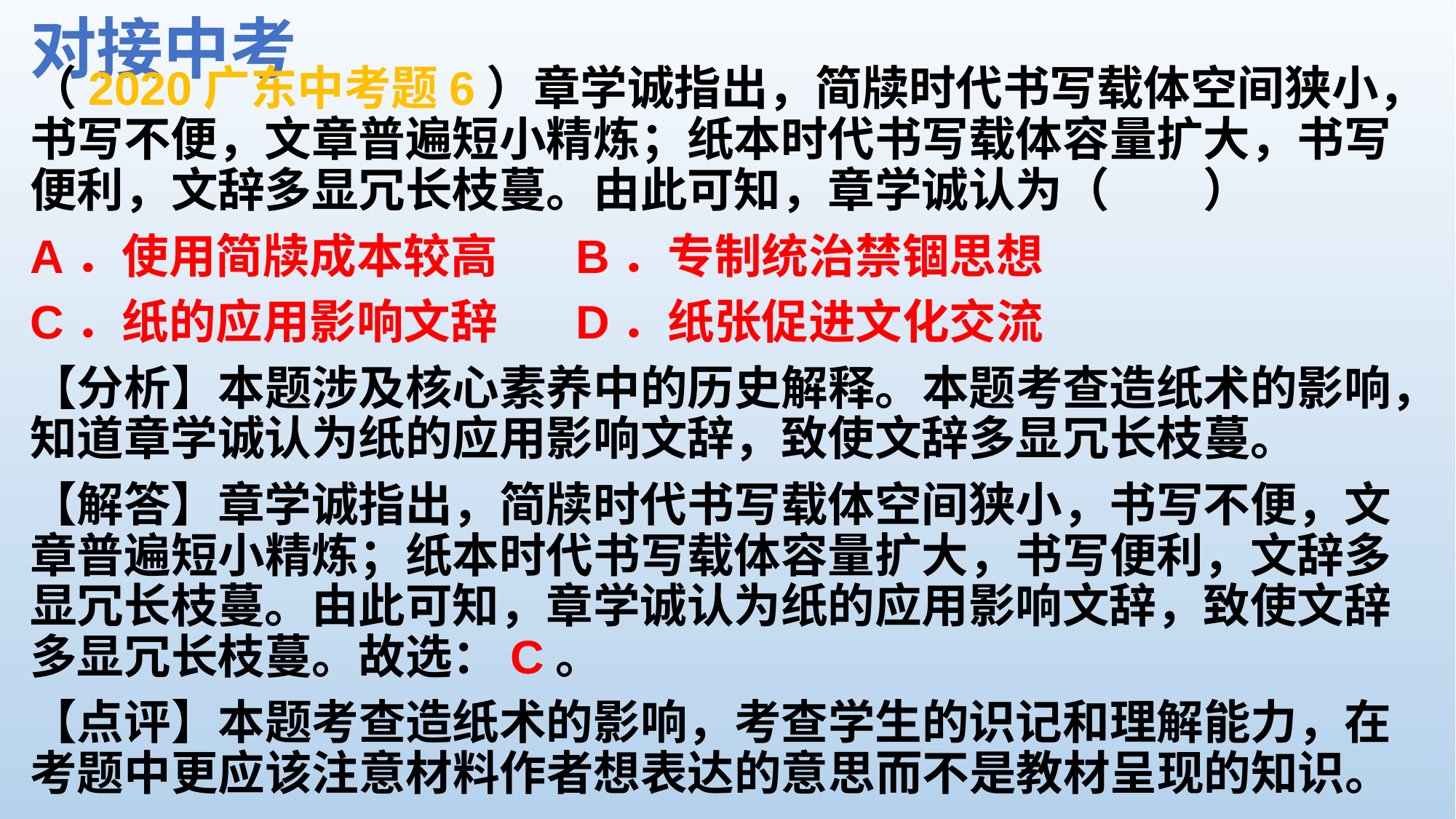

# 对接中考
（2020广东中考题6）章学诚指出，简牍时代书写载体空间狭小，书写不便，文章普遍短小精炼；纸本时代书写载体容量扩大，书写便利，文辞多显冗长枝蔓。由此可知，章学诚认为（　　）
A．使用简牍成本较高	B．专制统治禁锢思想
C．纸的应用影响文辞	D．纸张促进文化交流
【分析】本题涉及核心素养中的历史解释。本题考查造纸术的影响，知道章学诚认为纸的应用影响文辞，致使文辞多显冗长枝蔓。
【解答】章学诚指出，简牍时代书写载体空间狭小，书写不便，文章普遍短小精炼；纸本时代书写载体容量扩大，书写便利，文辞多显冗长枝蔓。由此可知，章学诚认为纸的应用影响文辞，致使文辞多显冗长枝蔓。故选：C。
【点评】本题考查造纸术的影响，考查学生的识记和理解能力，在考题中更应该注意材料作者想表达的意思而不是教材呈现的知识。